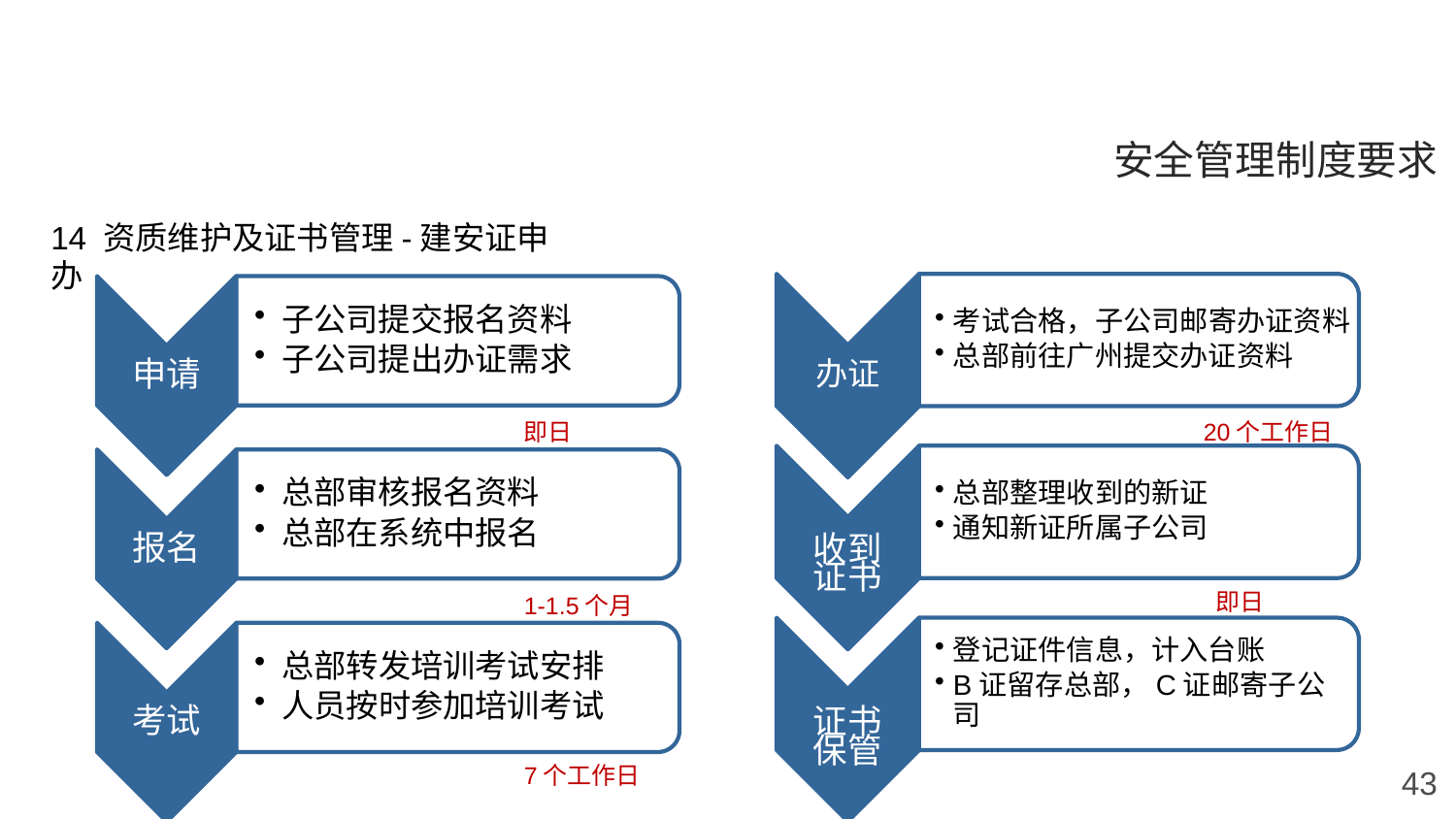

安全管理制度要求
14 资质维护及证书管理-建安证申办
办证
考试合格，子公司邮寄办证资料
总部前往广州提交办证资料

收到
证书
总部整理收到的新证
通知新证所属子公司

证书
保管
登记证件信息，计入台账
B证留存总部，C证邮寄子公司
申请
子公司提交报名资料
子公司提出办证需求
报名
总部审核报名资料
总部在系统中报名
考试
总部转发培训考试安排
人员按时参加培训考试
即日
20个工作日
即日
1-1.5个月
7个工作日